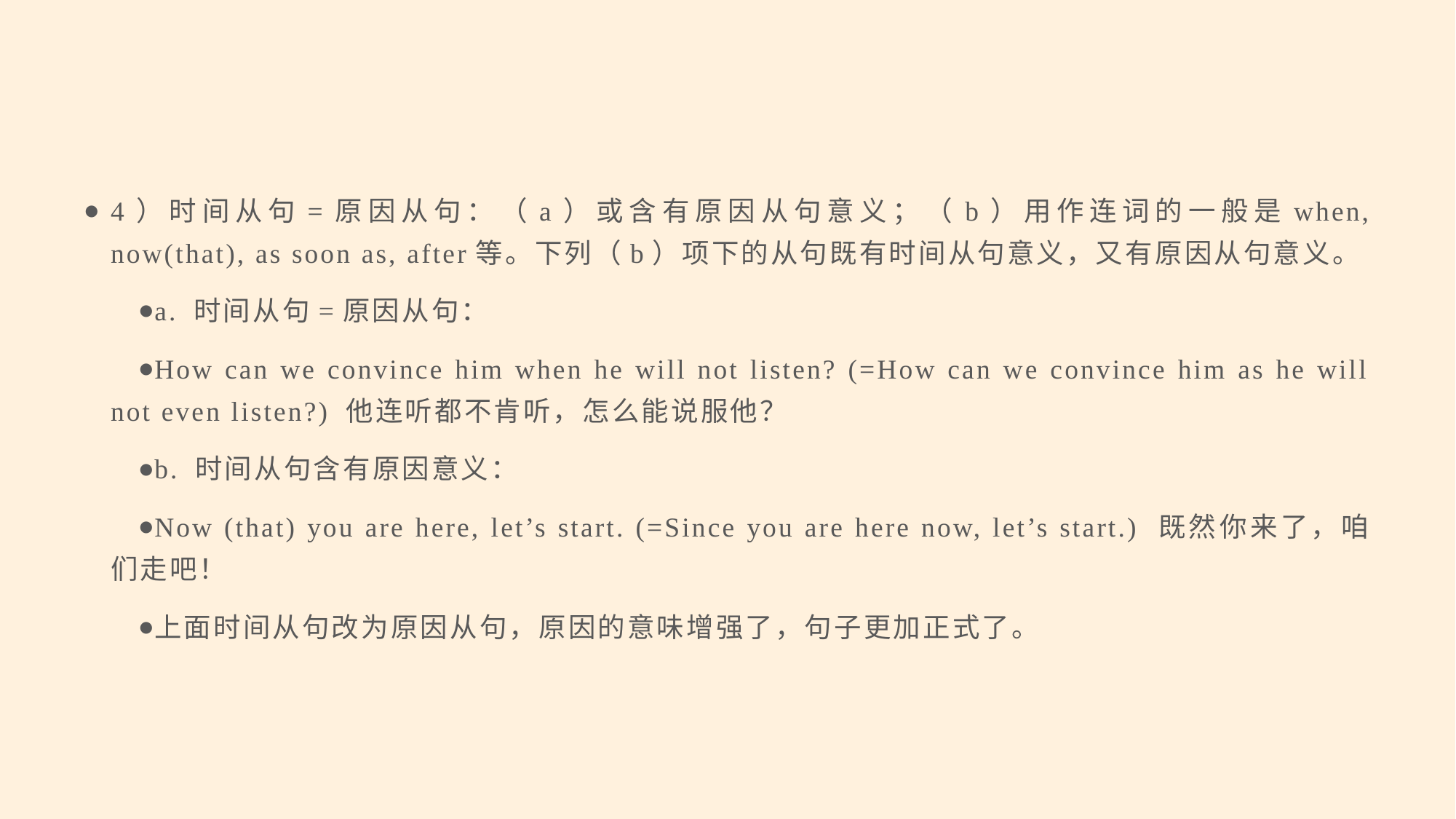

#
4）时间从句=原因从句：（a）或含有原因从句意义；（b）用作连词的一般是when, now(that), as soon as, after等。下列（b）项下的从句既有时间从句意义，又有原因从句意义。
a. 时间从句=原因从句：
How can we convince him when he will not listen? (=How can we convince him as he will not even listen?) 他连听都不肯听，怎么能说服他？
b. 时间从句含有原因意义：
Now (that) you are here, let’s start. (=Since you are here now, let’s start.) 既然你来了，咱们走吧！
上面时间从句改为原因从句，原因的意味增强了，句子更加正式了。